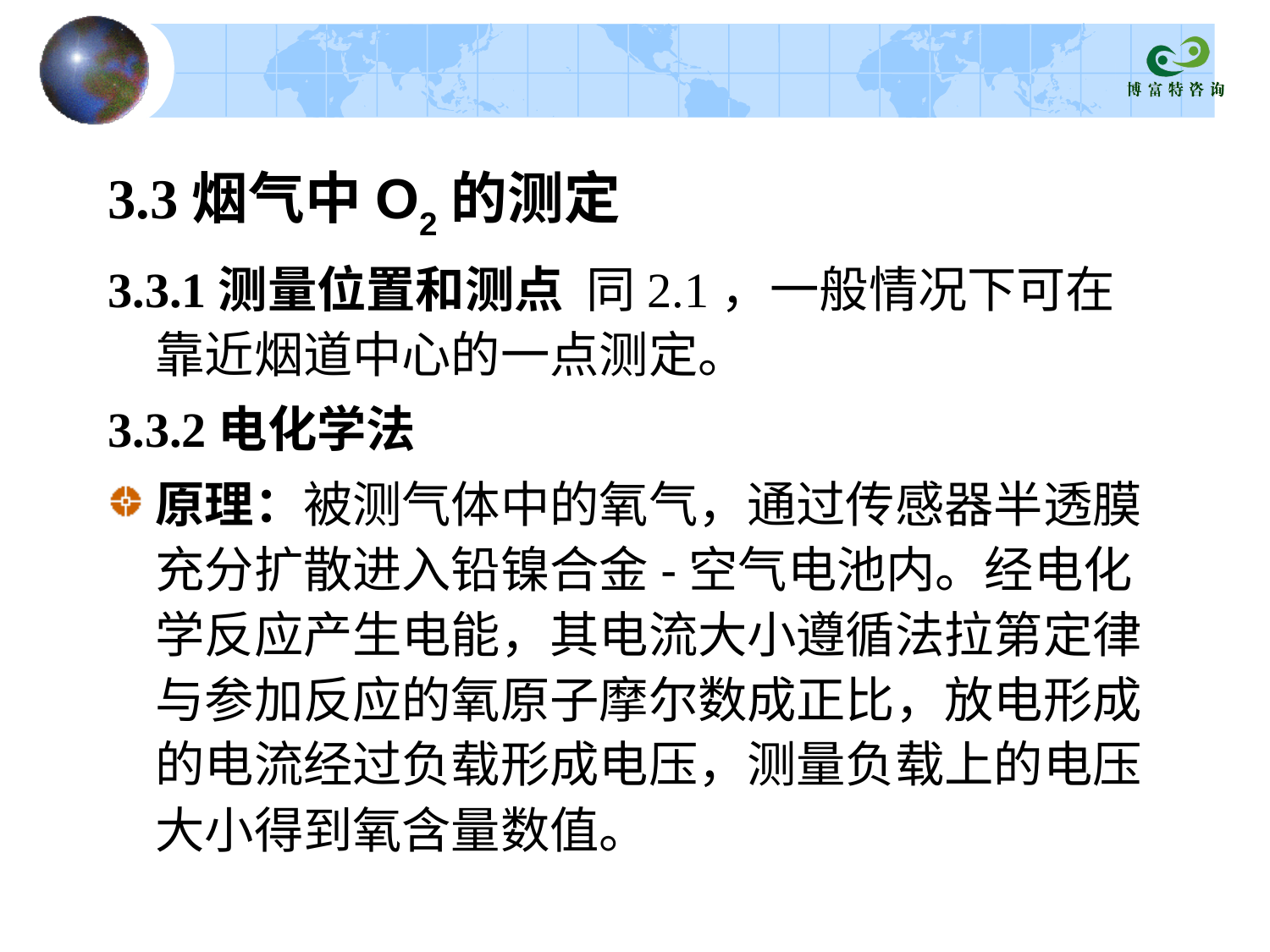

3.3烟气中O2的测定
3.3.1测量位置和测点  同2.1，一般情况下可在靠近烟道中心的一点测定。
3.3.2电化学法
原理：被测气体中的氧气，通过传感器半透膜充分扩散进入铅镍合金-空气电池内。经电化学反应产生电能，其电流大小遵循法拉第定律与参加反应的氧原子摩尔数成正比，放电形成的电流经过负载形成电压，测量负载上的电压大小得到氧含量数值。